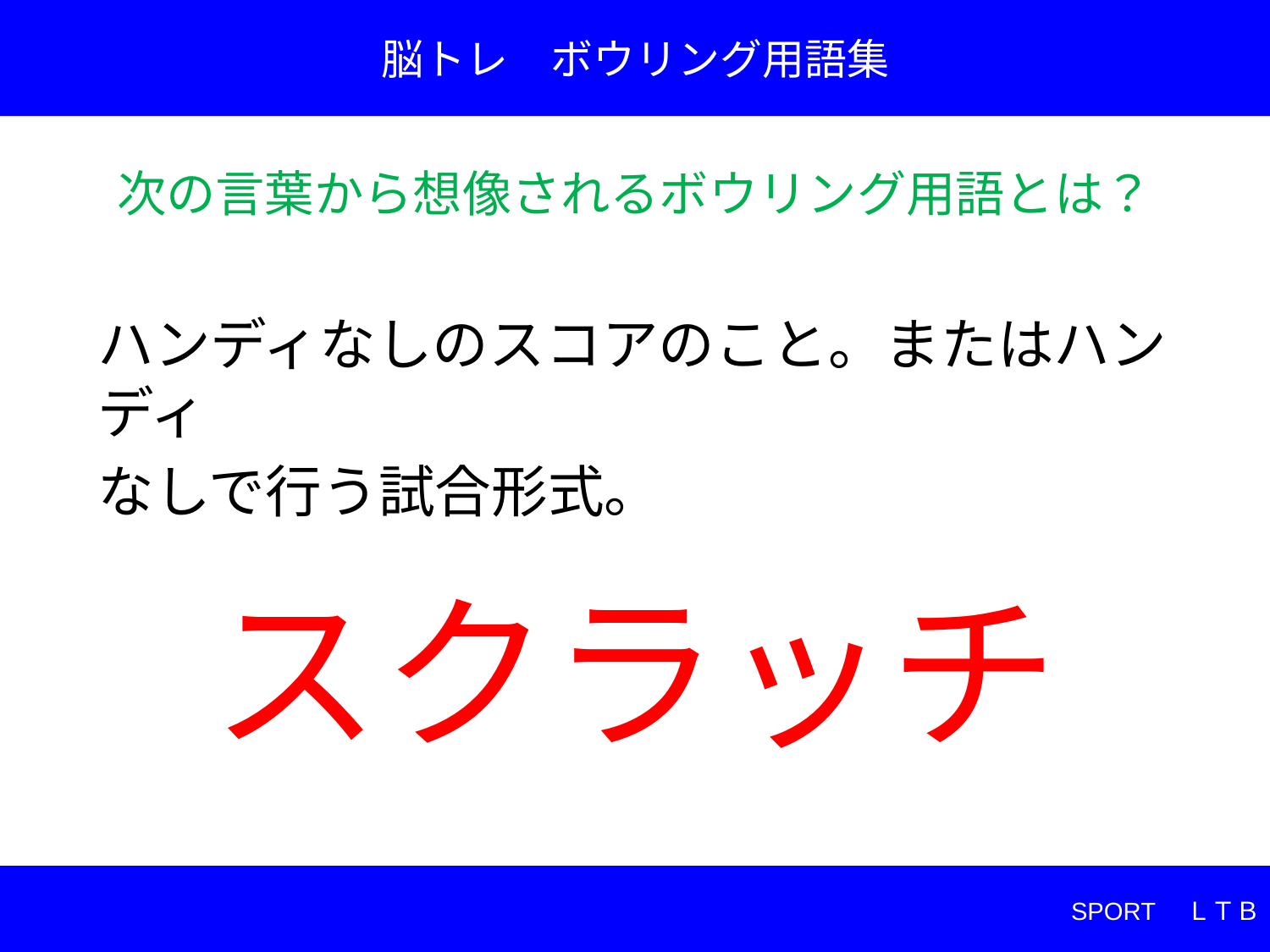

脳トレ　ボウリング用語集
次の言葉から想像されるボウリング用語とは？
ハンディなしのスコアのこと。またはハンディ
なしで行う試合形式。
# スクラッチ
SPORT　ＬＴＢ